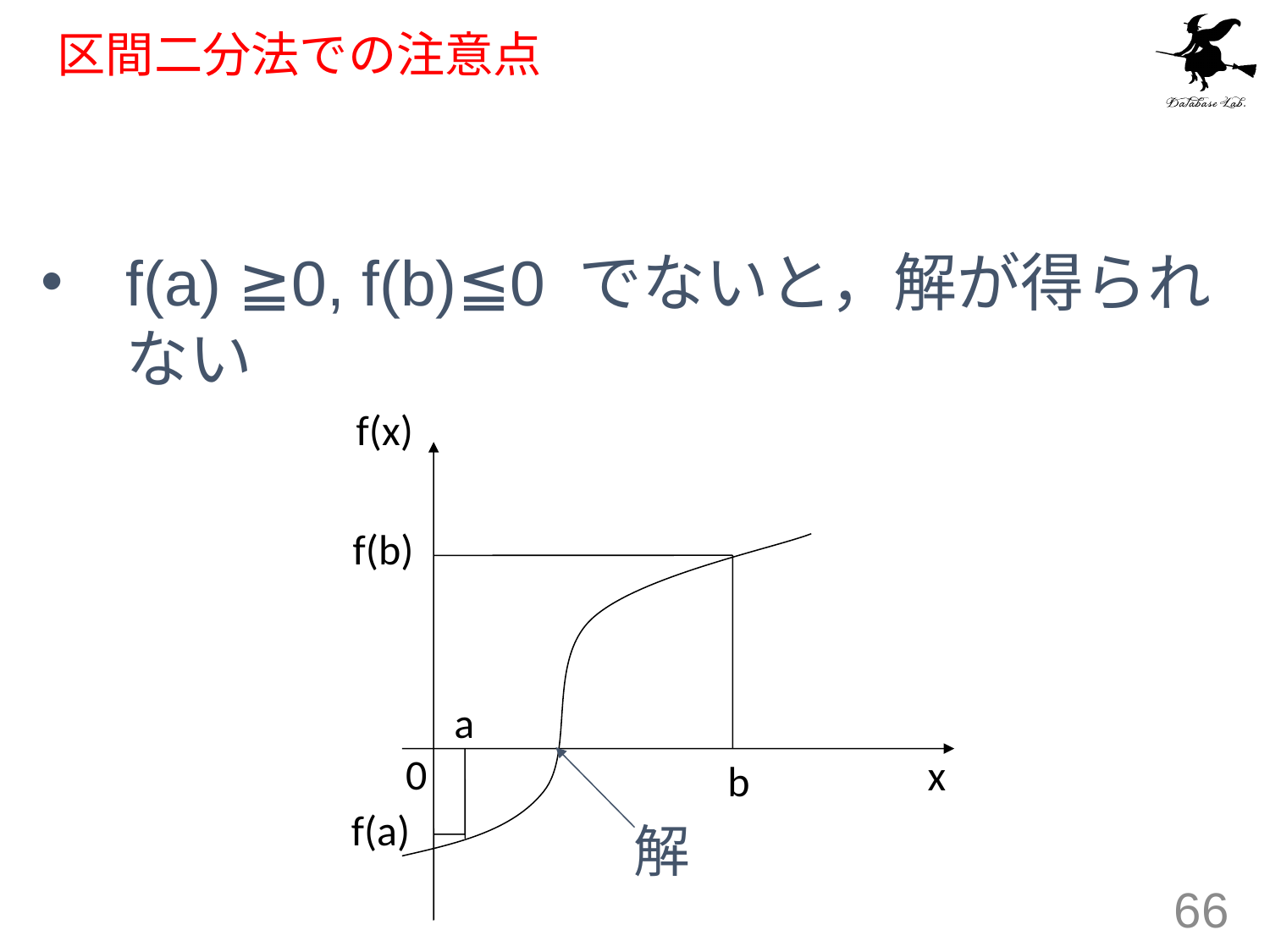

# 区間二分法での注意点
f(a) ≧0, f(b)≦0 でないと，解が得られない
f(x)

f(b)

a
0
x

b

f(a)
解

66